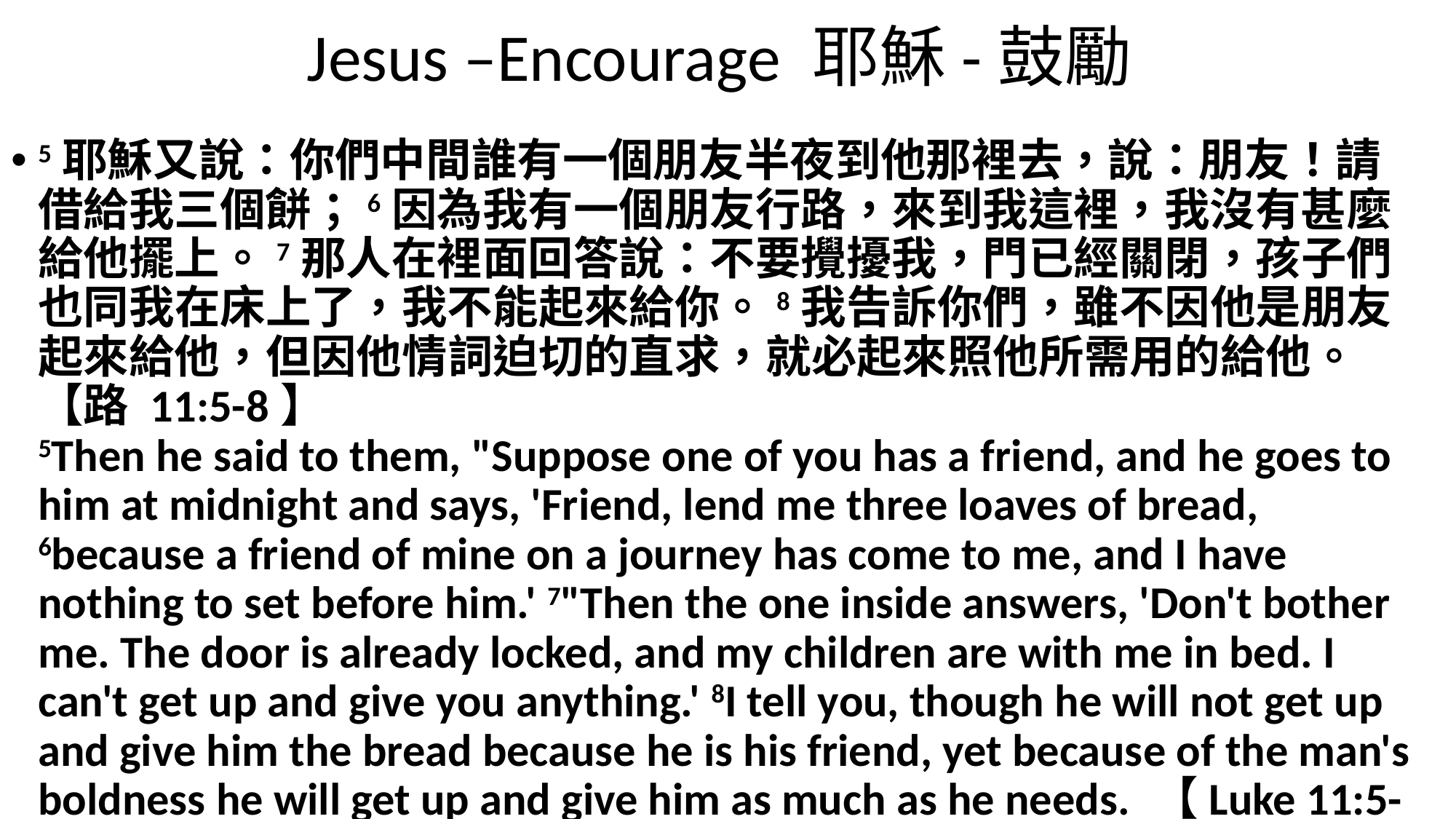

# Jesus –Encourage 耶穌-鼓勵
5耶穌又說：你們中間誰有一個朋友半夜到他那裡去，說：朋友！請借給我三個餅；6因為我有一個朋友行路，來到我這裡，我沒有甚麼給他擺上。7那人在裡面回答說：不要攪擾我，門已經關閉，孩子們也同我在床上了，我不能起來給你。8我告訴你們，雖不因他是朋友起來給他，但因他情詞迫切的直求，就必起來照他所需用的給他。【路 11:5-8】
5Then he said to them, "Suppose one of you has a friend, and he goes to him at midnight and says, 'Friend, lend me three loaves of bread, 6because a friend of mine on a journey has come to me, and I have nothing to set before him.' 7"Then the one inside answers, 'Don't bother me. The door is already locked, and my children are with me in bed. I can't get up and give you anything.' 8I tell you, though he will not get up and give him the bread because he is his friend, yet because of the man's boldness he will get up and give him as much as he needs. 【Luke 11:5-8】